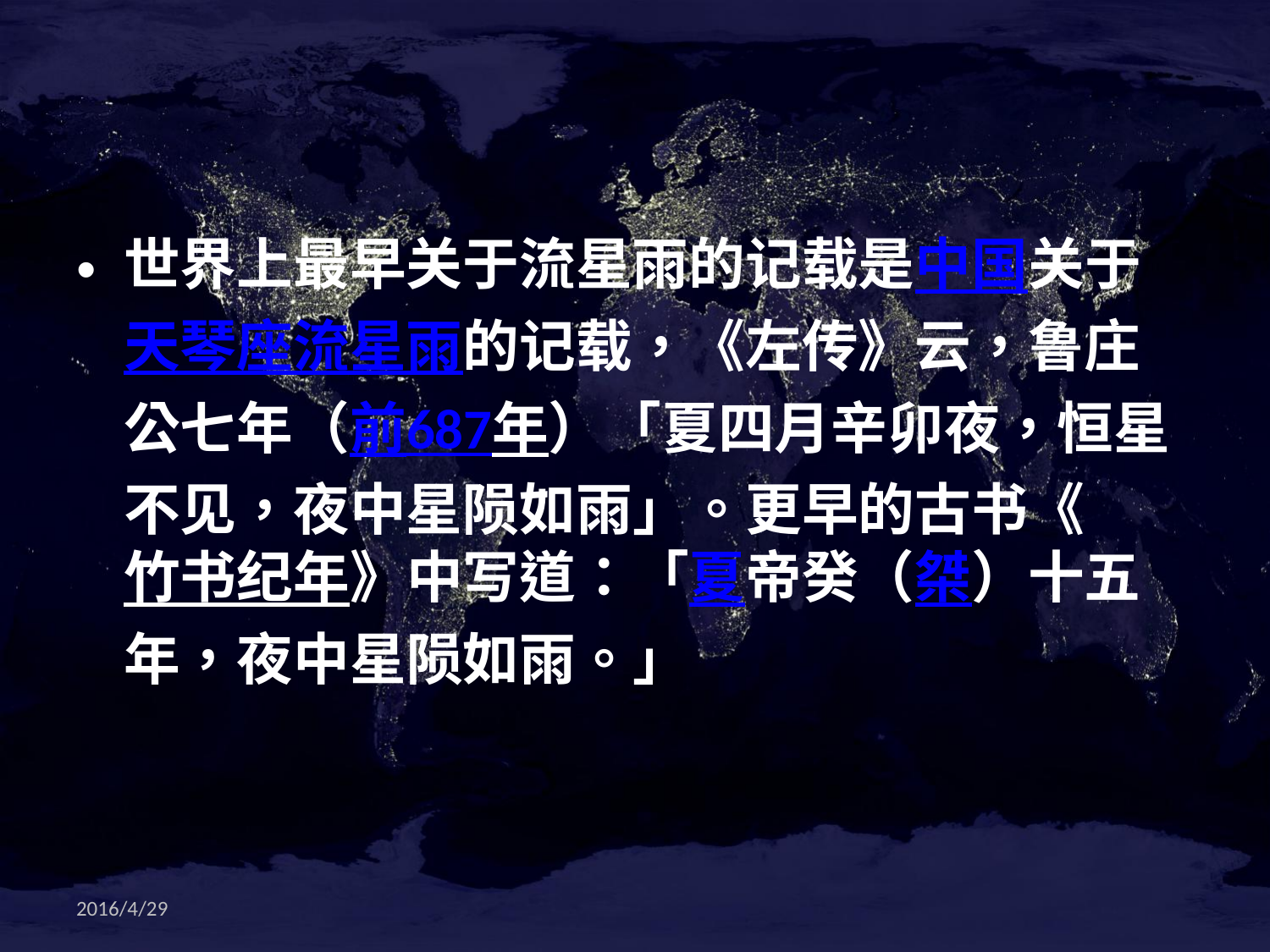

#
世界上最早关于流星雨的记载是中国关于天琴座流星雨的记载，《左传》云，鲁庄公七年（前687年）「夏四月辛卯夜，恒星不见，夜中星陨如雨」。更早的古书《竹书纪年》中写道：「夏帝癸（桀）十五年，夜中星陨如雨。」
2016/4/29